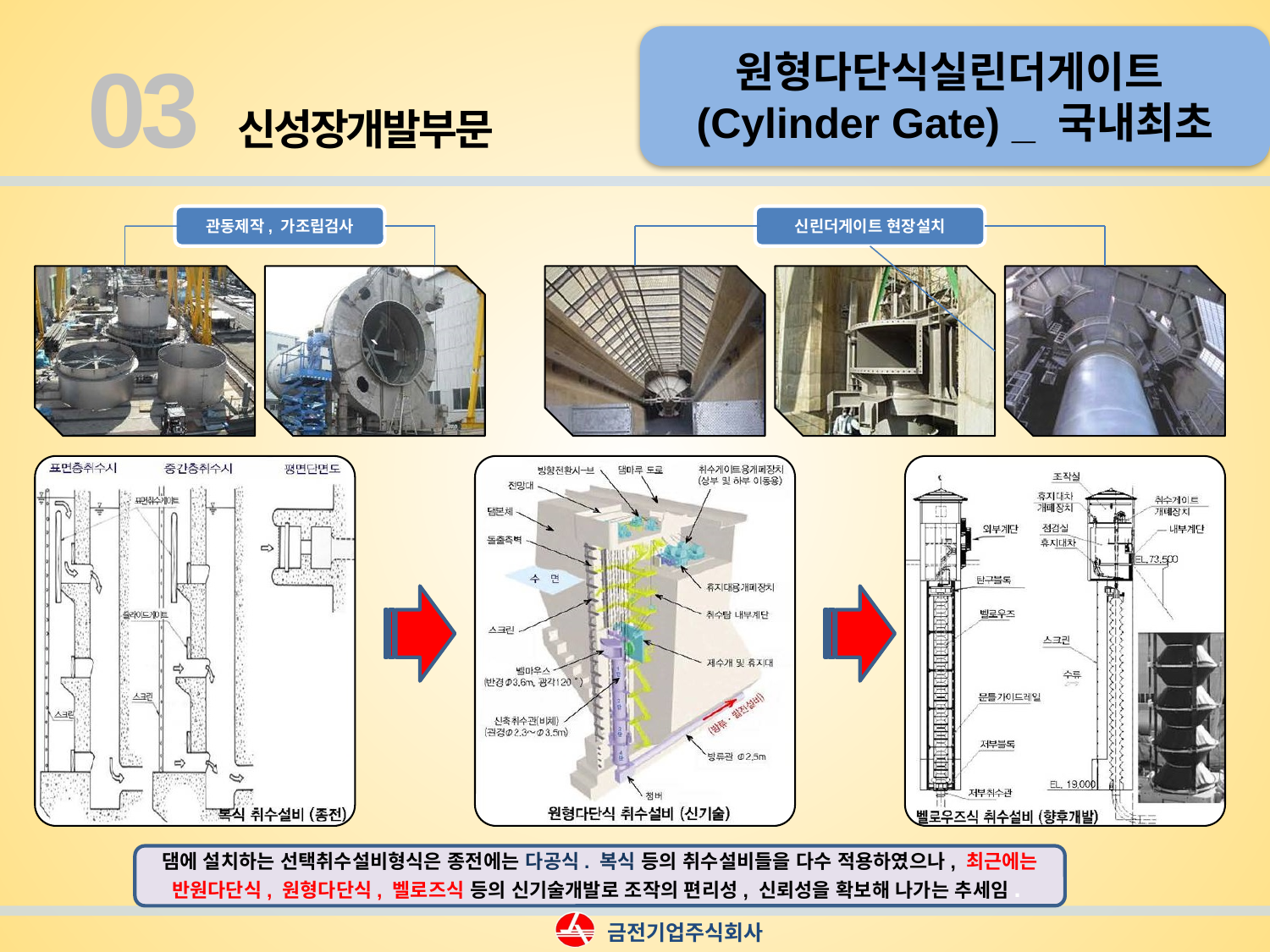

원형다단식실린더게이트(Cylinder Gate) _ 국내최초
03
신성장개발부문

관동제작, 가조립검사

신린더게이트 현장설치

`

댐에 설치하는 선택취수설비형식은 종전에는 다공식. 복식 등의 취수설비들을 다수 적용하였으나, 최근에는 반원다단식, 원형다단식, 벨로즈식 등의 신기술개발로 조작의 편리성, 신뢰성을 확보해 나가는 추세임.

금전기업주식회사